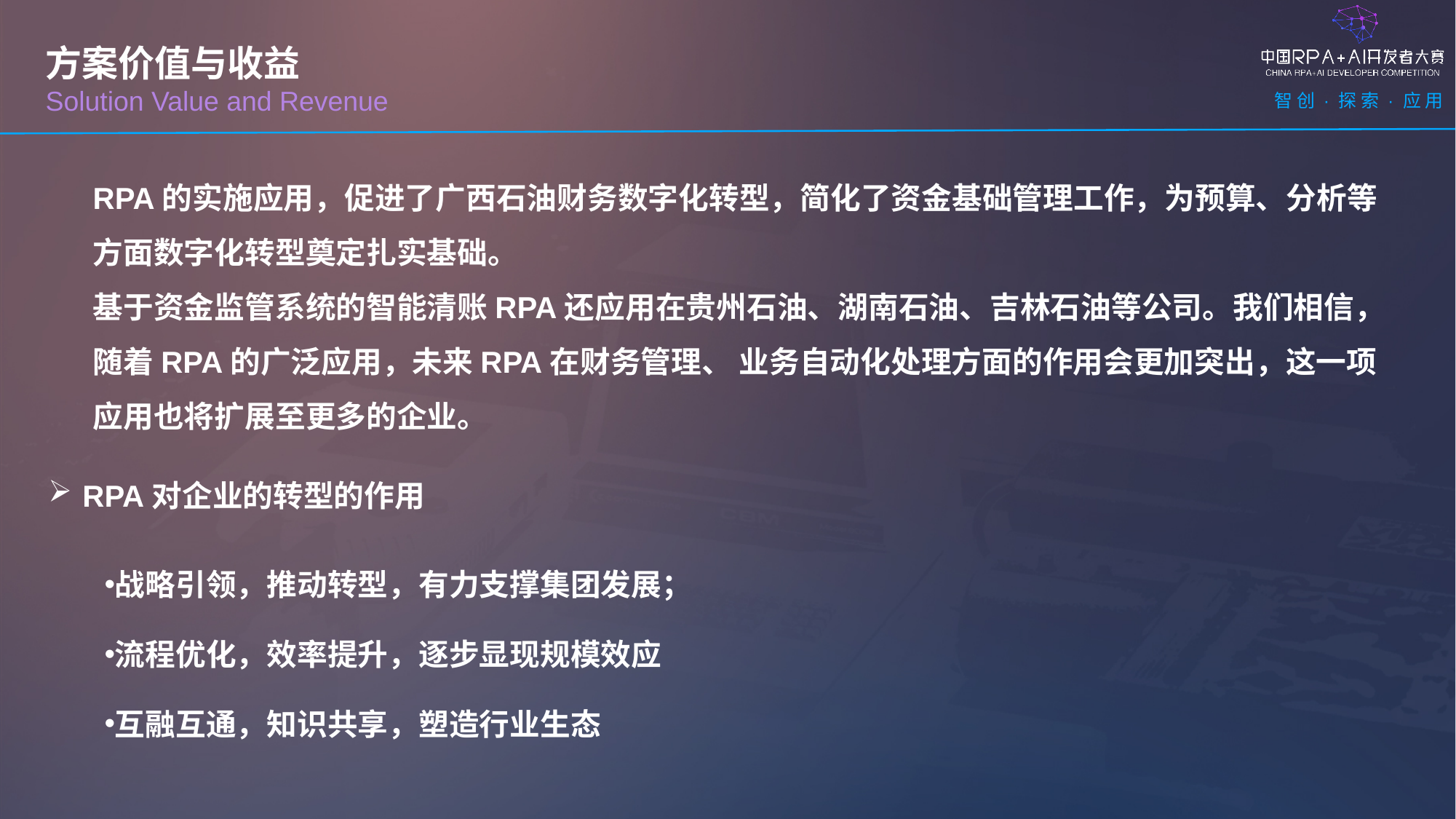

方案价值与收益
Solution Value and Revenue
RPA的实施应用，促进了广西石油财务数字化转型，简化了资金基础管理工作，为预算、分析等方面数字化转型奠定扎实基础。
基于资金监管系统的智能清账RPA还应用在贵州石油、湖南石油、吉林石油等公司。我们相信，随着RPA的广泛应用，未来RPA在财务管理、 业务自动化处理方面的作用会更加突出，这一项应用也将扩展至更多的企业。
RPA对企业的转型的作用
战略引领，推动转型，有力支撑集团发展；
流程优化，效率提升，逐步显现规模效应
互融互通，知识共享，塑造行业生态